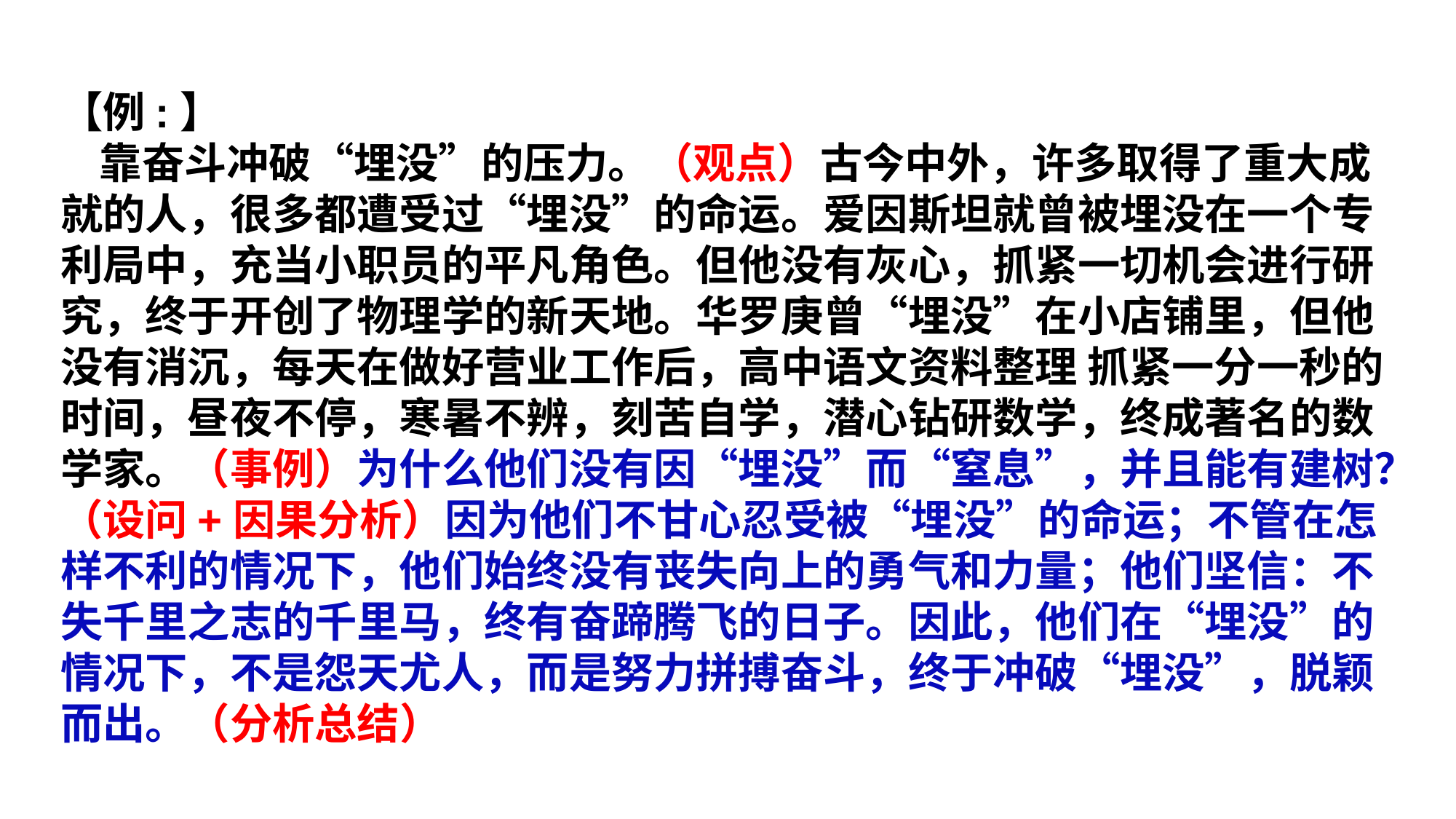

【例:】
   靠奋斗冲破“埋没”的压力。（观点）古今中外，许多取得了重大成就的人，很多都遭受过“埋没”的命运。爱因斯坦就曾被埋没在一个专利局中，充当小职员的平凡角色。但他没有灰心，抓紧一切机会进行研究，终于开创了物理学的新天地。华罗庚曾“埋没”在小店铺里，但他没有消沉，每天在做好营业工作后，高中语文资料整理 抓紧一分一秒的时间，昼夜不停，寒暑不辨，刻苦自学，潜心钻研数学，终成著名的数学家。（事例）为什么他们没有因“埋没”而“窒息”，并且能有建树？（设问+因果分析）因为他们不甘心忍受被“埋没”的命运；不管在怎样不利的情况下，他们始终没有丧失向上的勇气和力量；他们坚信：不失千里之志的千里马，终有奋蹄腾飞的日子。因此，他们在“埋没”的情况下，不是怨天尤人，而是努力拼搏奋斗，终于冲破“埋没”，脱颖而出。（分析总结）